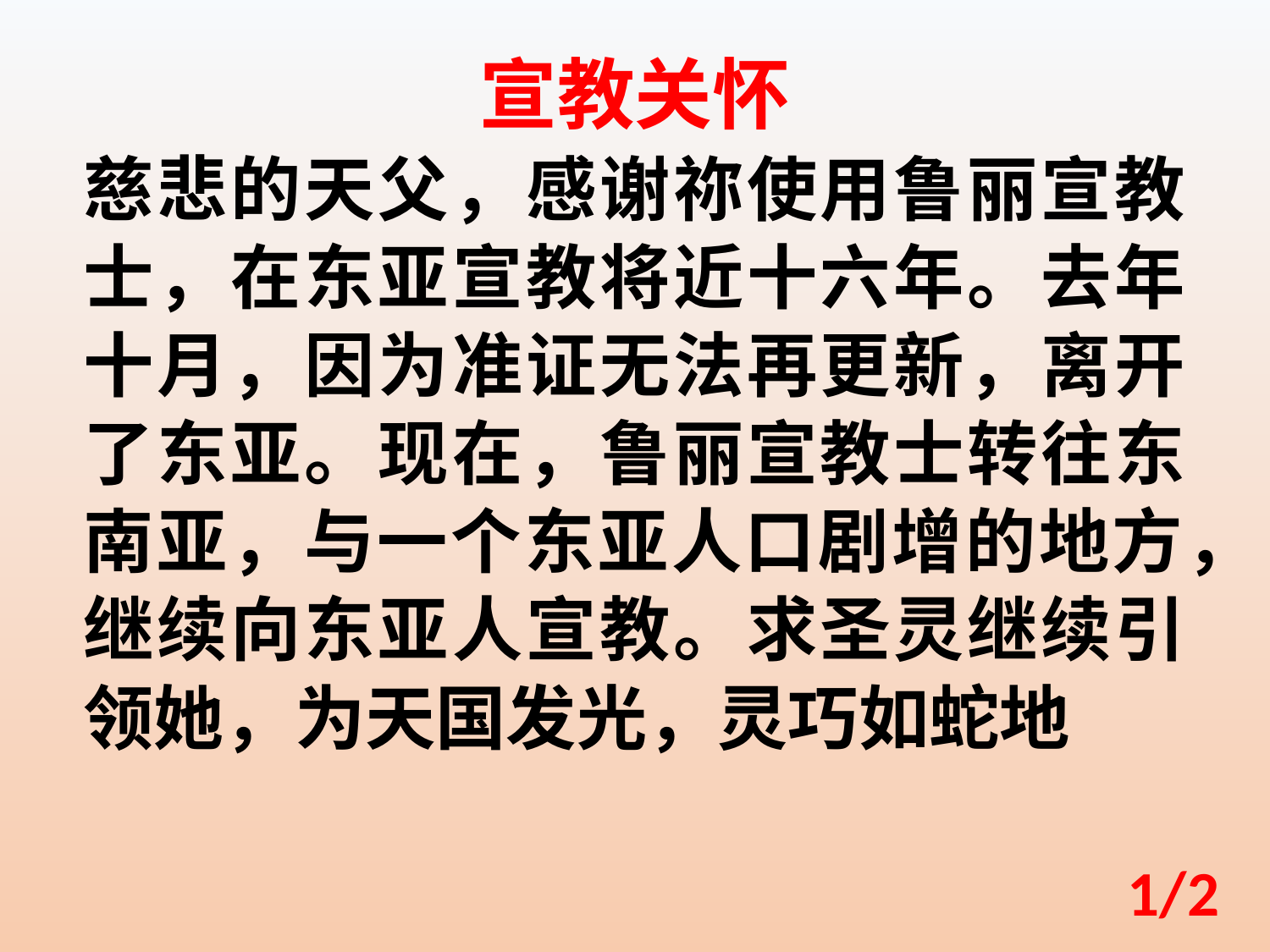

宣教关怀
慈悲的天父，感谢祢使用鲁丽宣教士，在东亚宣教将近十六年。去年十月，因为准证无法再更新，离开了东亚。现在，鲁丽宣教士转往东南亚，与一个东亚人口剧增的地方，继续向东亚人宣教。求圣灵继续引领她，为天国发光，灵巧如蛇地
1/2